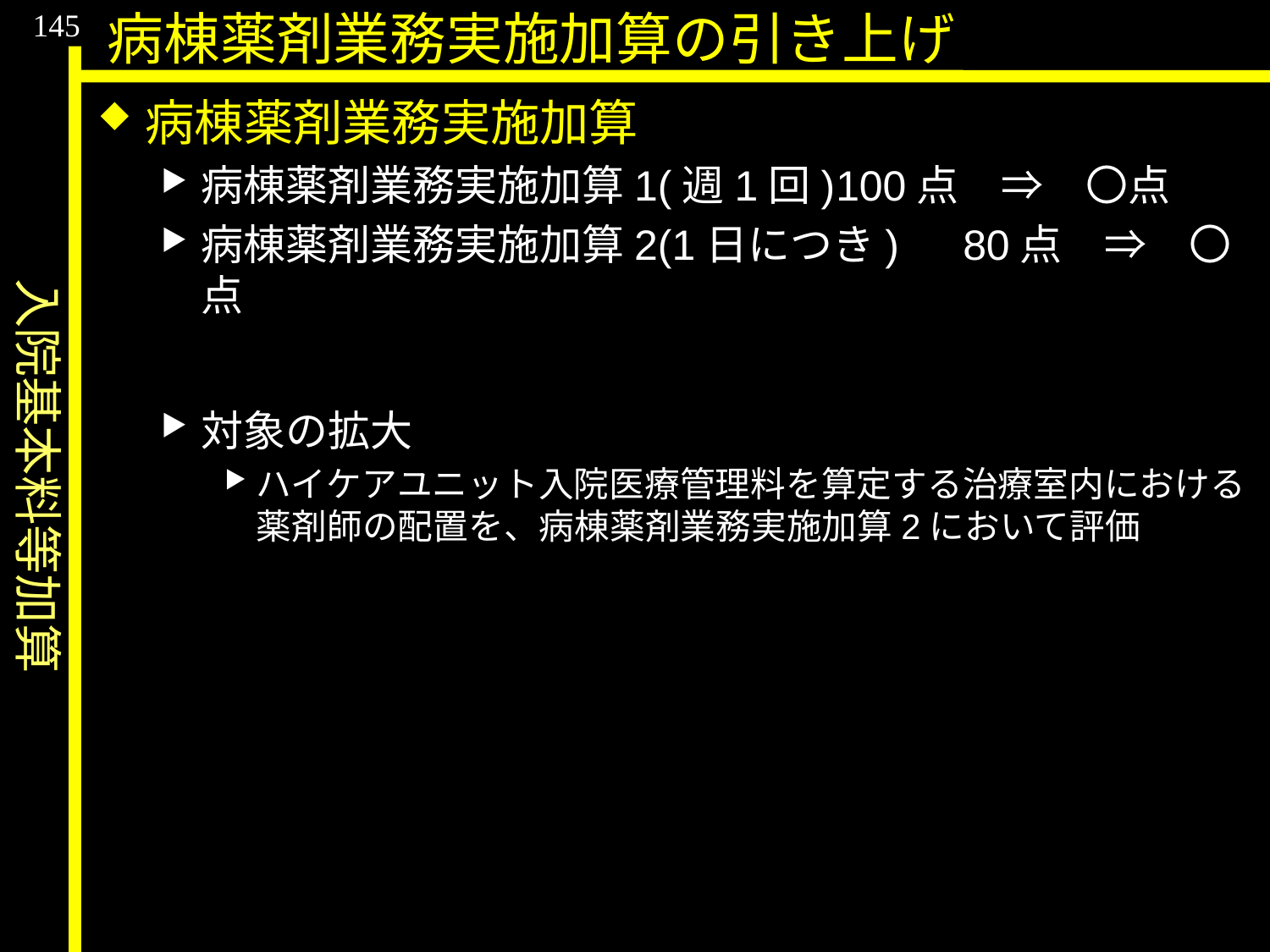

入院基本料等加算
145
病棟薬剤業務実施加算の引き上げ

病棟薬剤業務実施加算
病棟薬剤業務実施加算1(週1回)	100点　⇒　〇点
病棟薬剤業務実施加算2(1日につき)	80点　⇒　〇点

対象の拡大
ハイケアユニット入院医療管理料を算定する治療室内における薬剤師の配置を、病棟薬剤業務実施加算2において評価